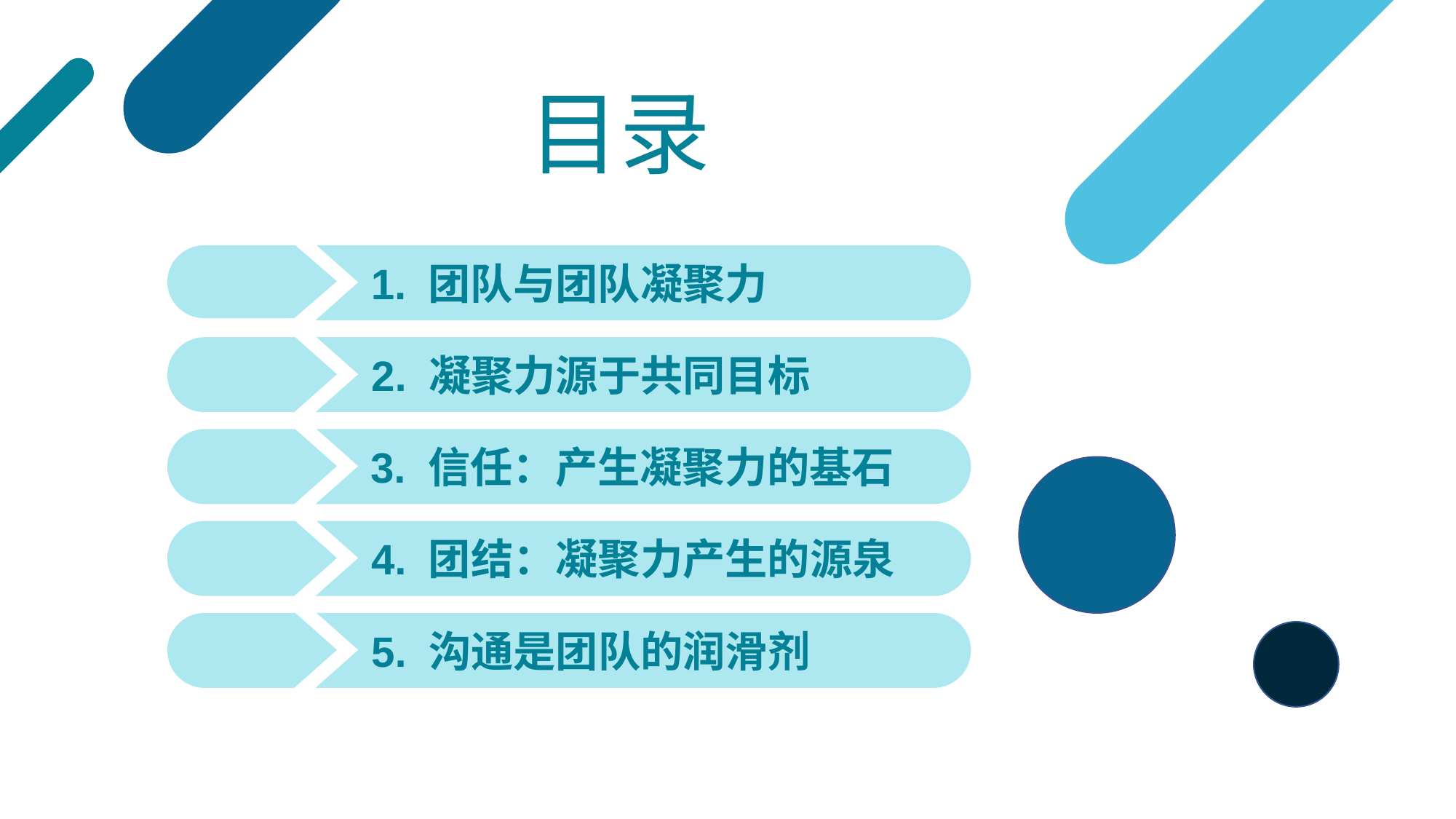

目录

1. 团队与团队凝聚力

2. 凝聚力源于共同目标

3. 信任：产生凝聚力的基石

4. 团结：凝聚力产生的源泉

5. 沟通是团队的润滑剂